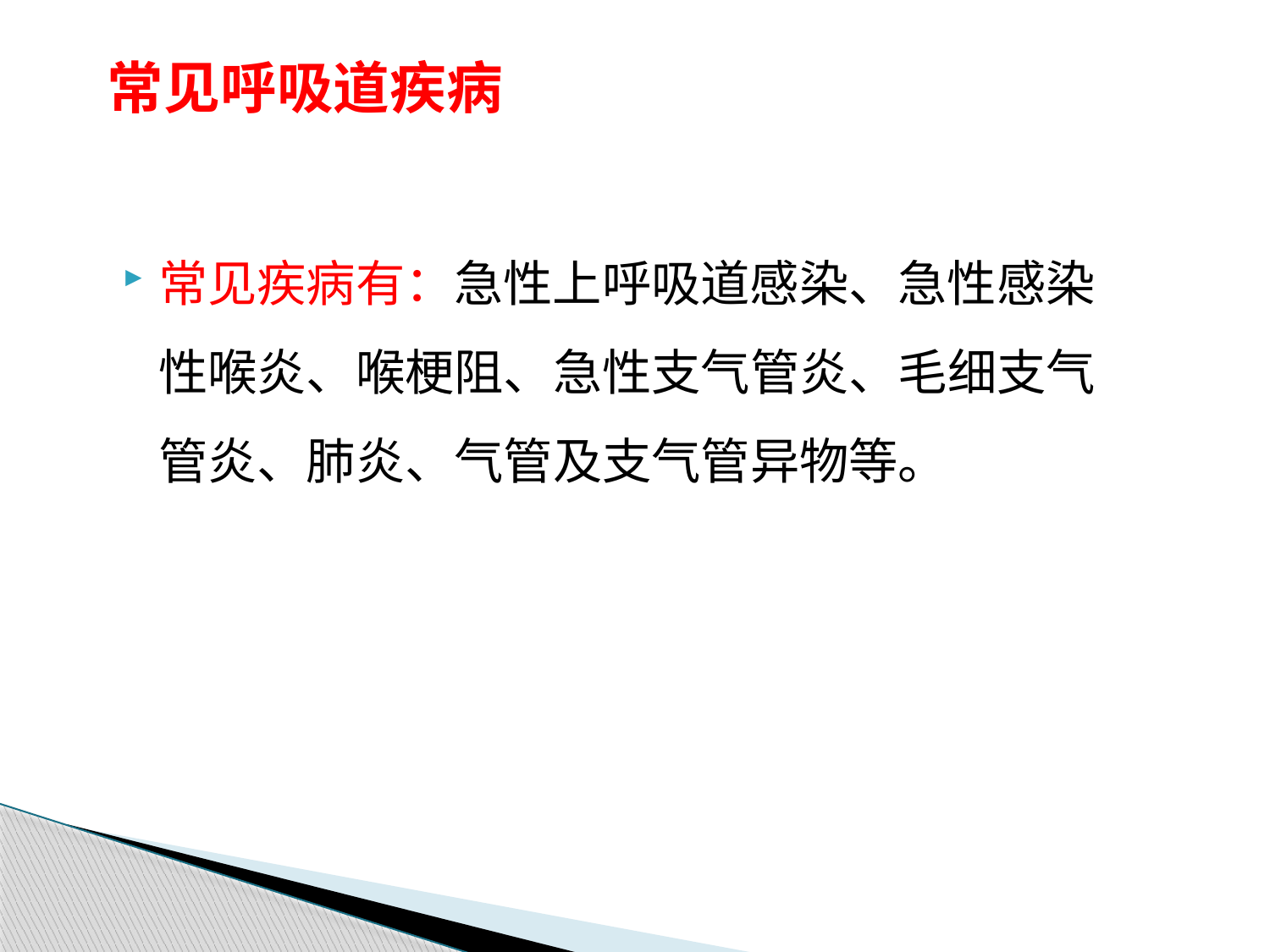

常见呼吸道疾病
常见疾病有：急性上呼吸道感染、急性感染性喉炎、喉梗阻、急性支气管炎、毛细支气管炎、肺炎、气管及支气管异物等。